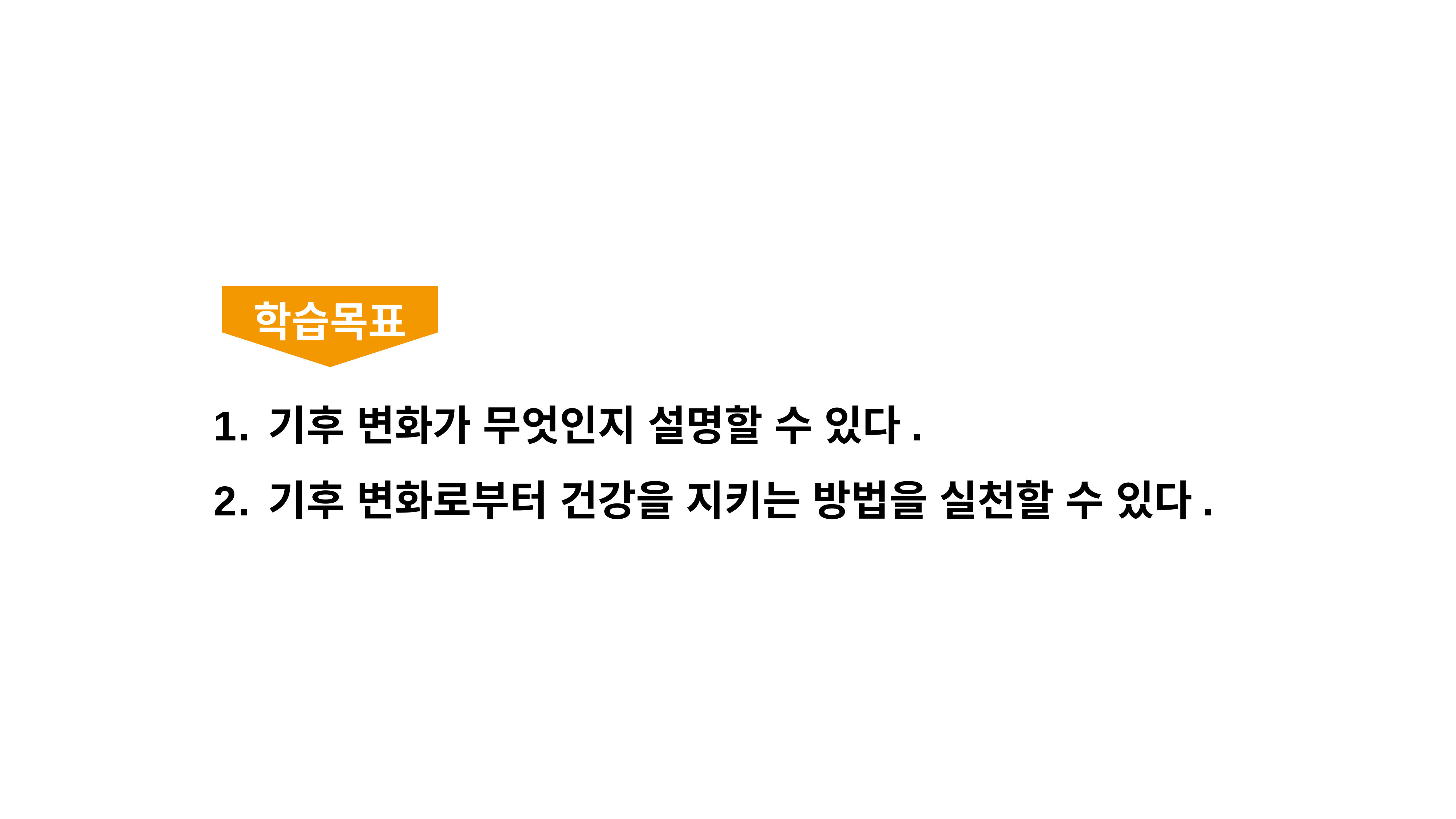

학습목표
기후 변화가 무엇인지 설명할 수 있다.
기후 변화로부터 건강을 지키는 방법을 실천할 수 있다.